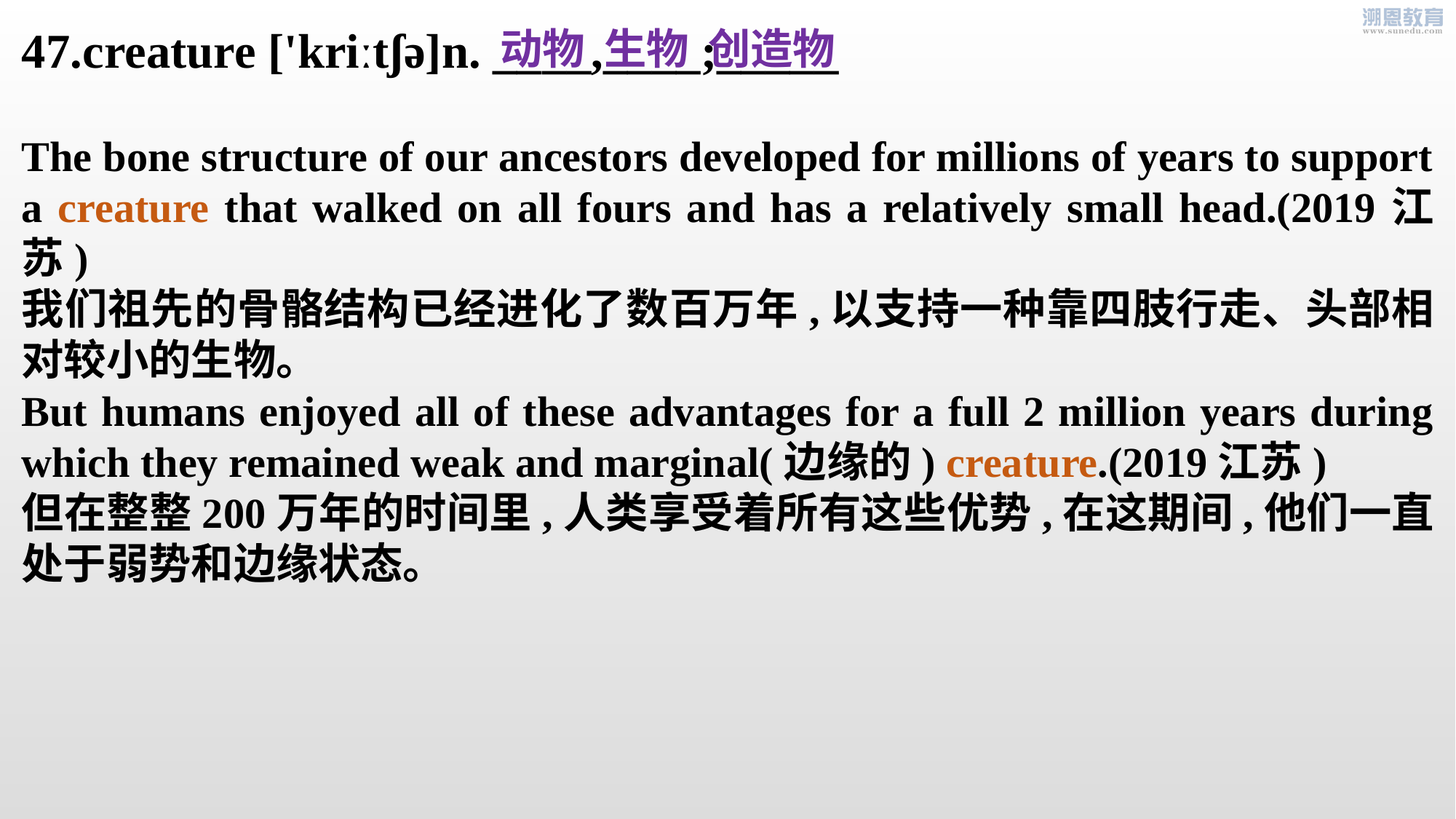

47.creature ['kriːtʃə]n. ____,____;_____

The bone structure of our ancestors developed for millions of years to support a creature that walked on all fours and has a relatively small head.(2019江苏)
我们祖先的骨骼结构已经进化了数百万年,以支持一种靠四肢行走、头部相对较小的生物。
But humans enjoyed all of these advantages for a full 2 million years during which they remained weak and marginal(边缘的) creature.(2019江苏)
但在整整200万年的时间里,人类享受着所有这些优势,在这期间,他们一直处于弱势和边缘状态。
动物  生物  创造物